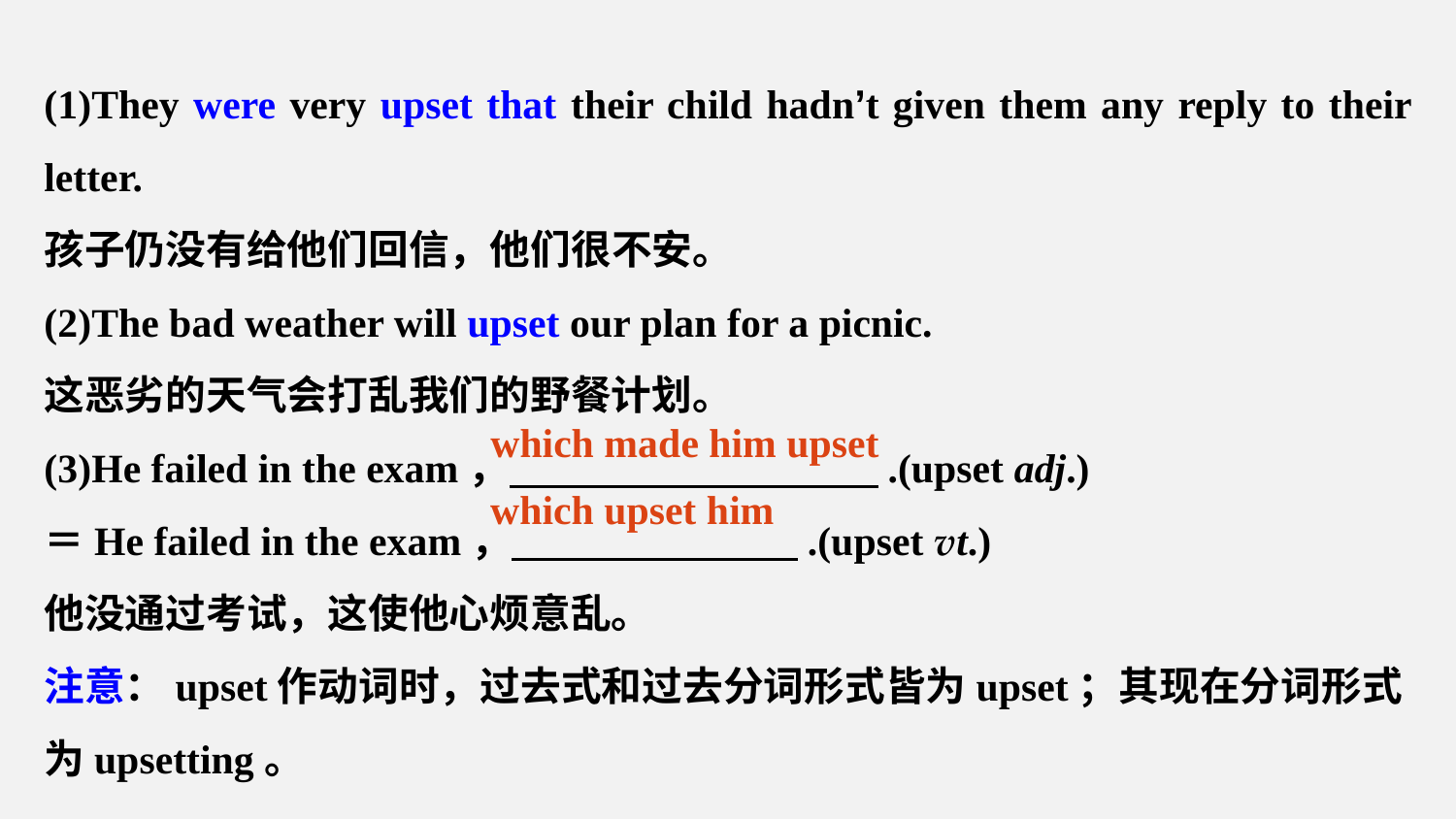

(1)They were very upset that their child hadn’t given them any reply to their letter.
孩子仍没有给他们回信，他们很不安。
(2)The bad weather will upset our plan for a picnic.
这恶劣的天气会打乱我们的野餐计划。
(3)He failed in the exam，                                        .(upset adj.)
＝He failed in the exam，                               .(upset vt.)
他没通过考试，这使他心烦意乱。
注意：upset作动词时，过去式和过去分词形式皆为upset；其现在分词形式为upsetting。
which made him upset
which upset him